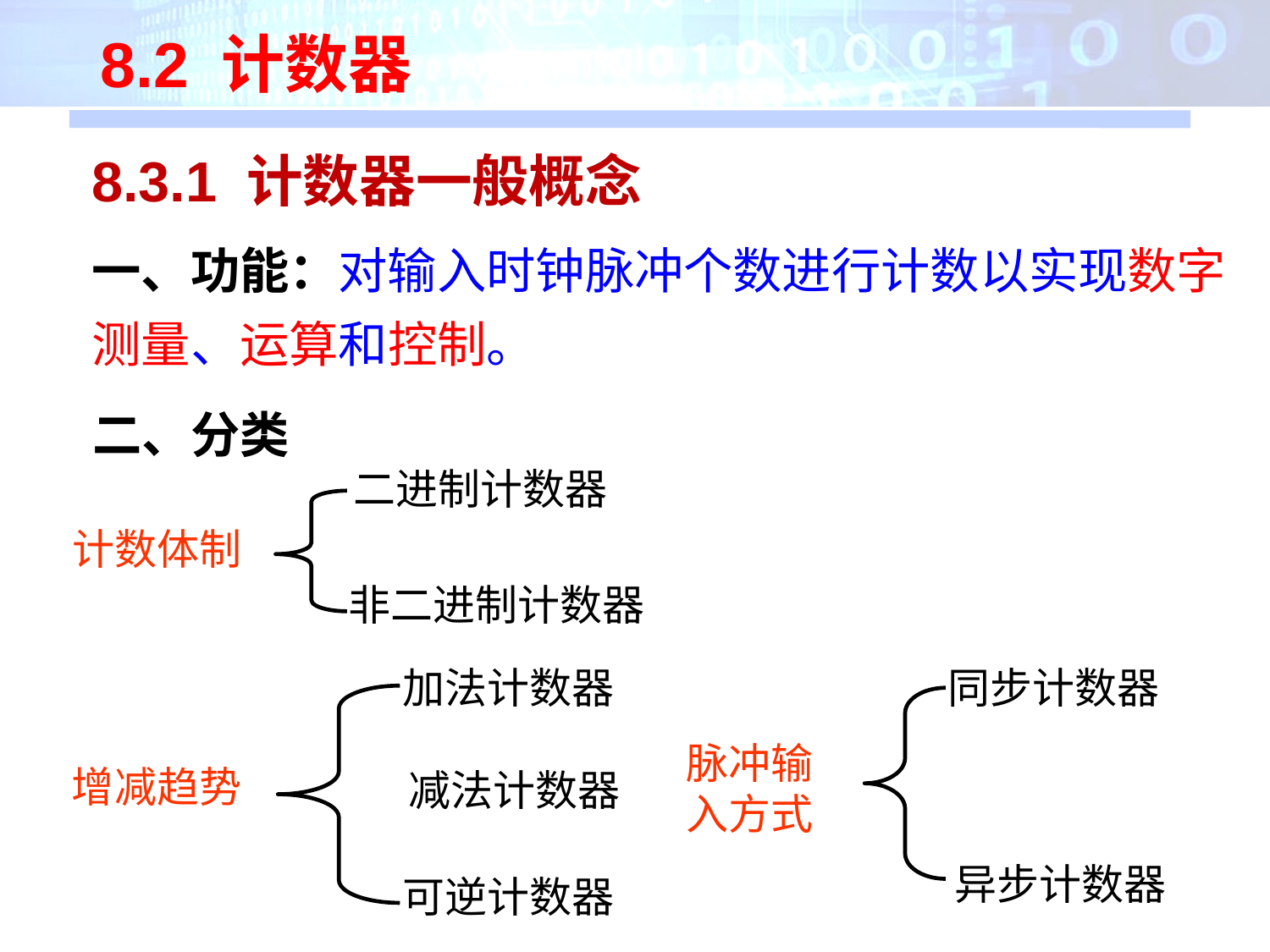

8.2 计数器
8.3.1 计数器一般概念
一、功能：对输入时钟脉冲个数进行计数以实现数字测量、运算和控制。
二、分类
二进制计数器

计数体制
非二进制计数器
同步计数器

脉冲输
入方式
异步计数器
加法计数器

增减趋势
减法计数器
可逆计数器